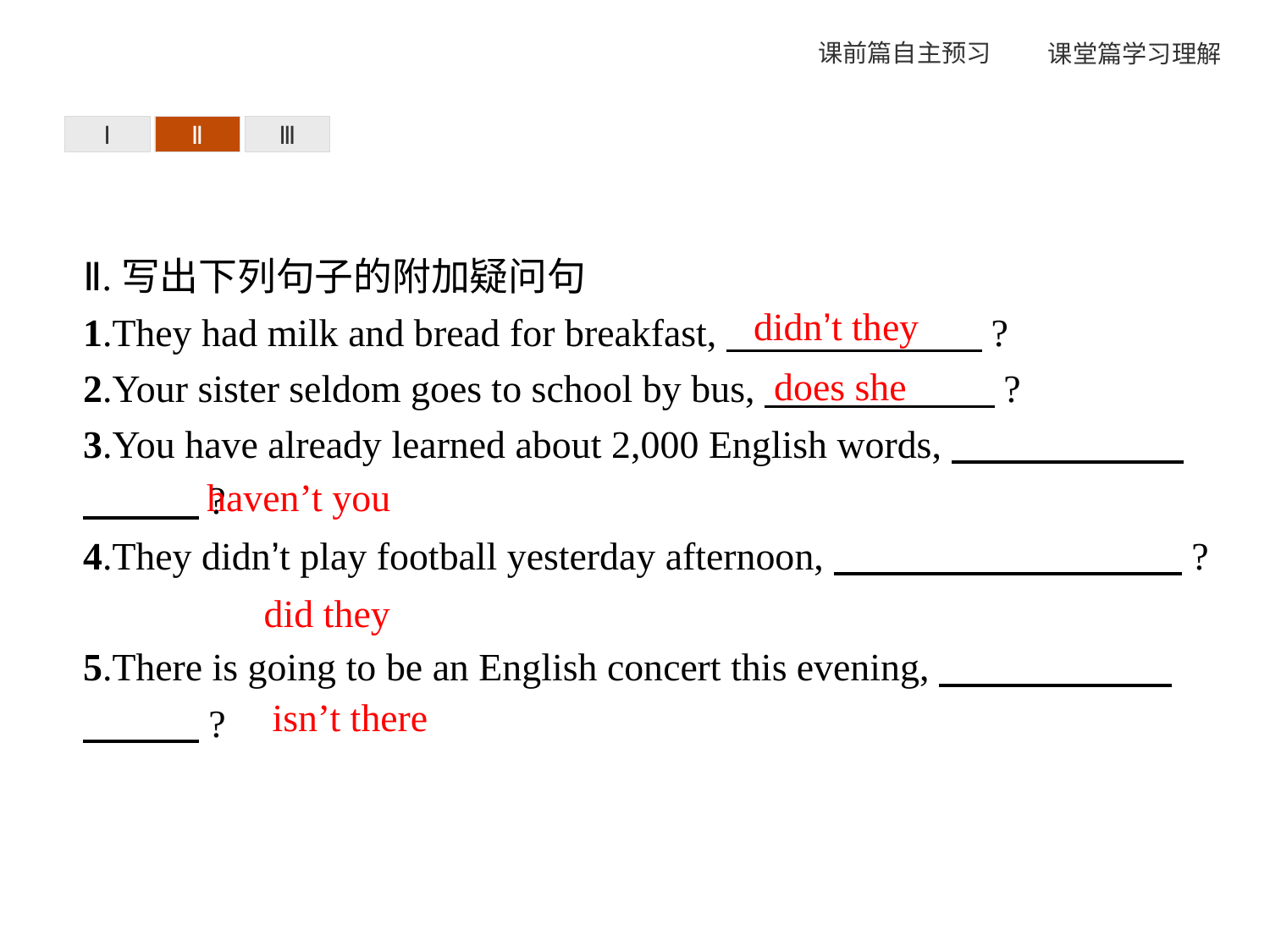

Ⅰ
Ⅱ
Ⅲ
Ⅱ.写出下列句子的附加疑问句
1.They had milk and bread for breakfast,　                         ?
2.Your sister seldom goes to school by bus,　                      ?
3.You have already learned about 2,000 English words,　　　　　　　　　?
4.They didn’t play football yesterday afternoon,　　　　　　　　　?
5.There is going to be an English concert this evening,　　　　　　　　　?
didn’t they
does she
haven’t you
did they
isn’t there